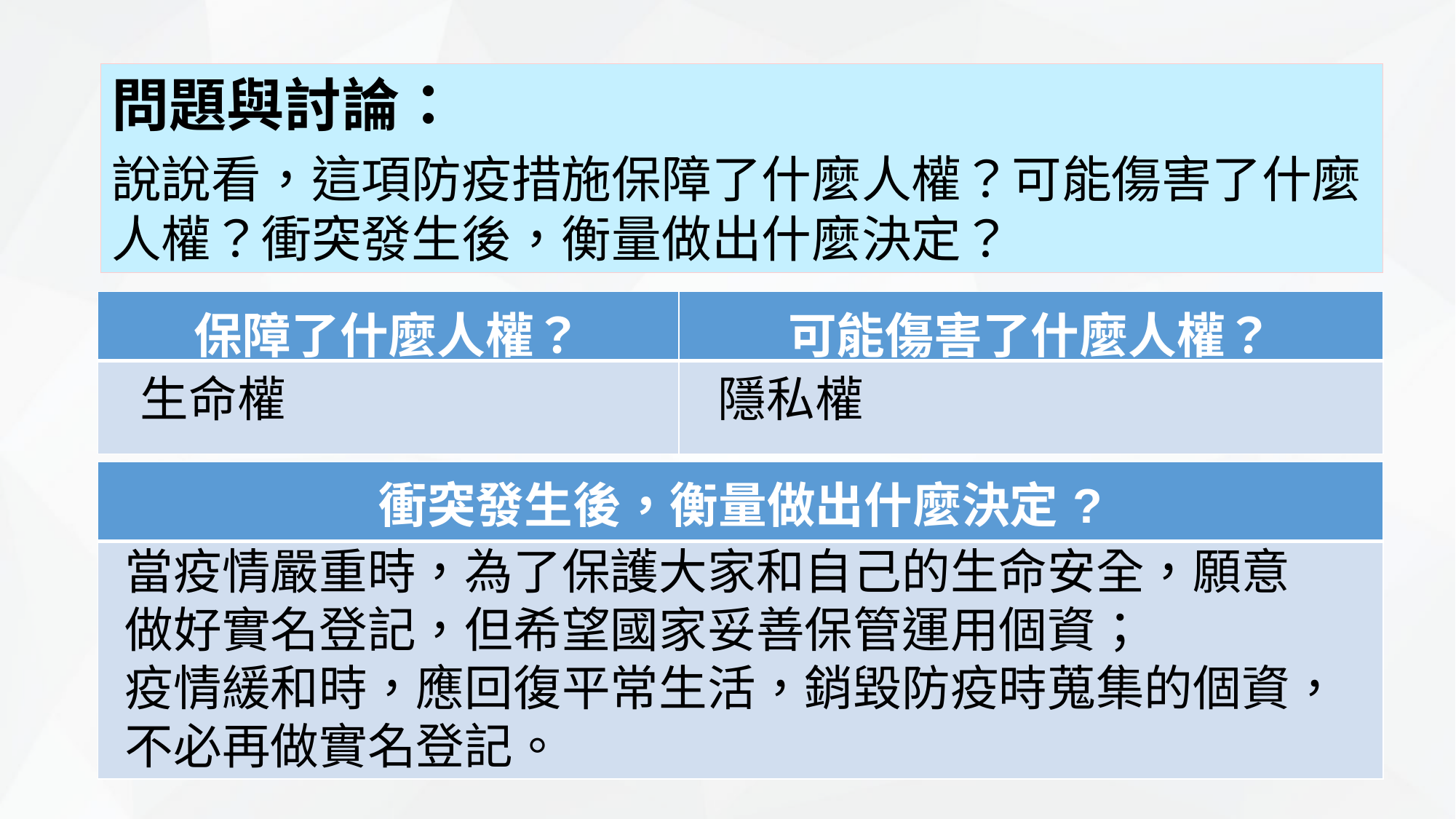

問題與討論：
說說看，這項防疫措施保障了什麼人權？可能傷害了什麼人權？衝突發生後，衡量做出什麼決定？
| 保障了什麼人權？ | 可能傷害了什麼人權？ |
| --- | --- |
|  |  |

隱私權
生命權
| 衝突發生後，衡量做出什麼決定? |
| --- |
|  |
當疫情嚴重時，為了保護大家和自己的生命安全，願意做好實名登記，但希望國家妥善保管運用個資；
疫情緩和時，應回復平常生活，銷毀防疫時蒐集的個資，不必再做實名登記。